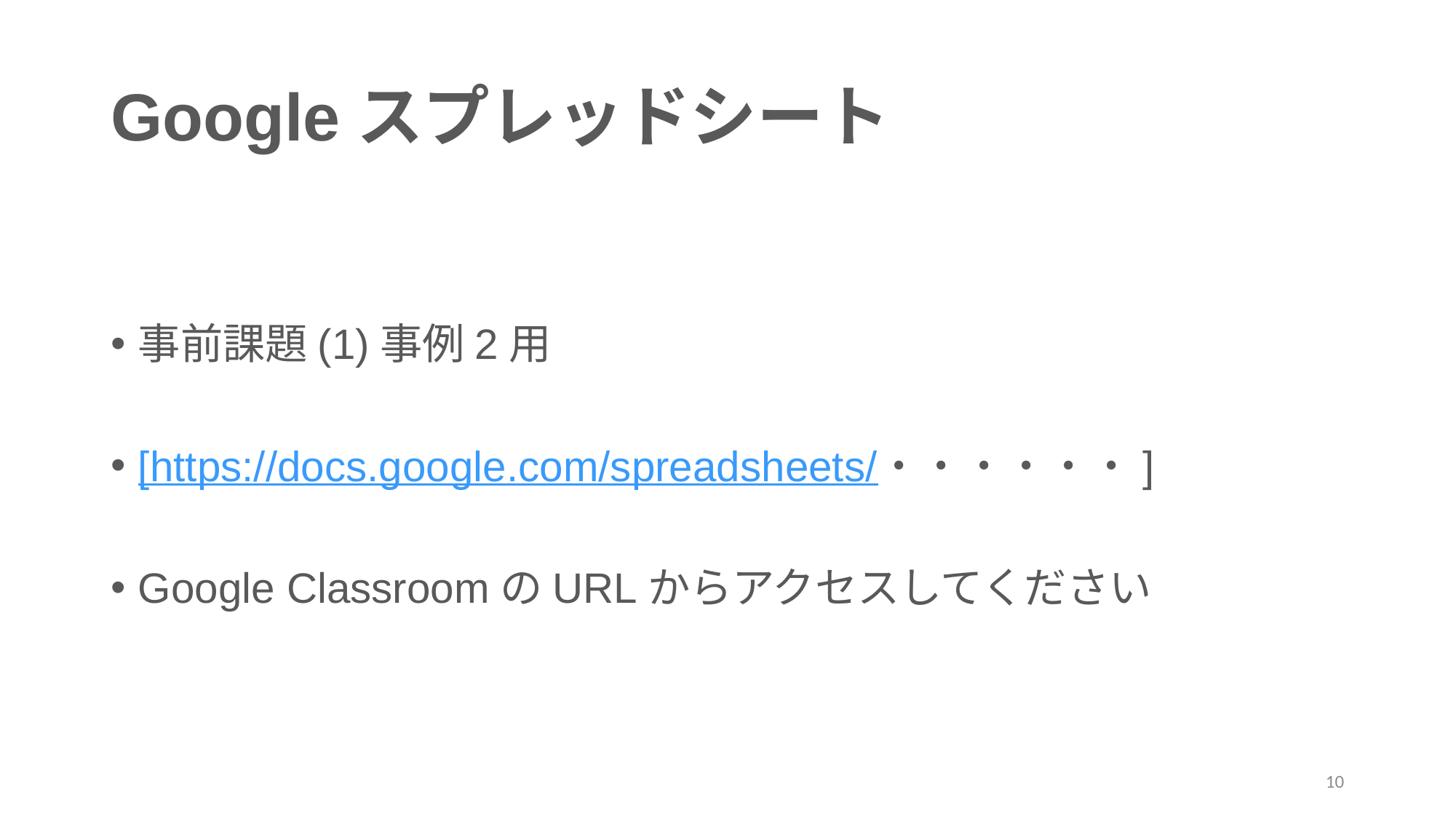

# Googleスプレッドシート
事前課題(1)事例2用

[https://docs.google.com/spreadsheets/・・・・・・]

Google ClassroomのURLからアクセスしてください

10